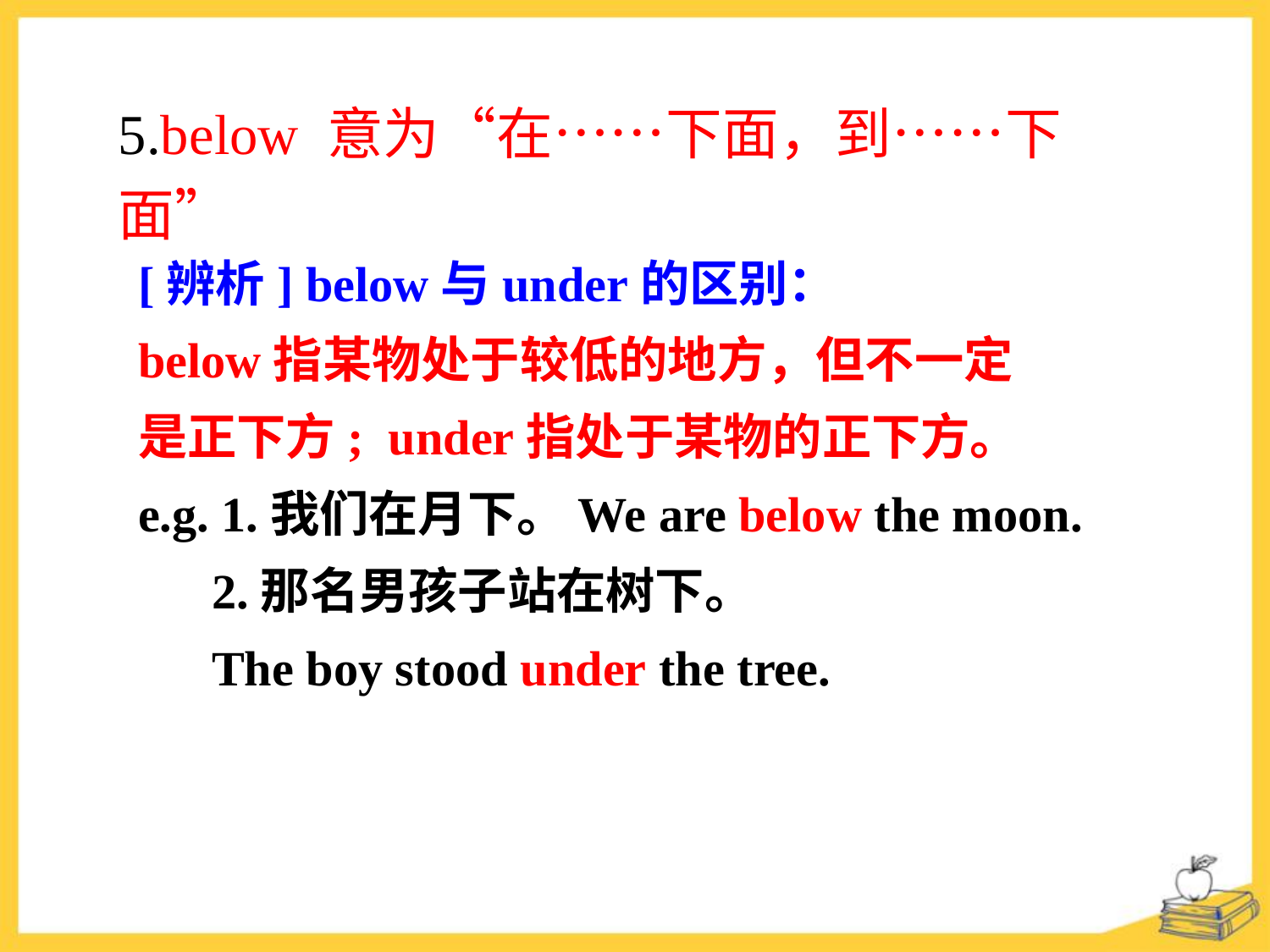

5.below 意为“在……下面，到……下面”
[辨析] below与under的区别：
below指某物处于较低的地方，但不一定
是正下方;  under指处于某物的正下方。
e.g. 1.我们在月下。We are below the moon.
      2.那名男孩子站在树下。
      The boy stood under the tree.